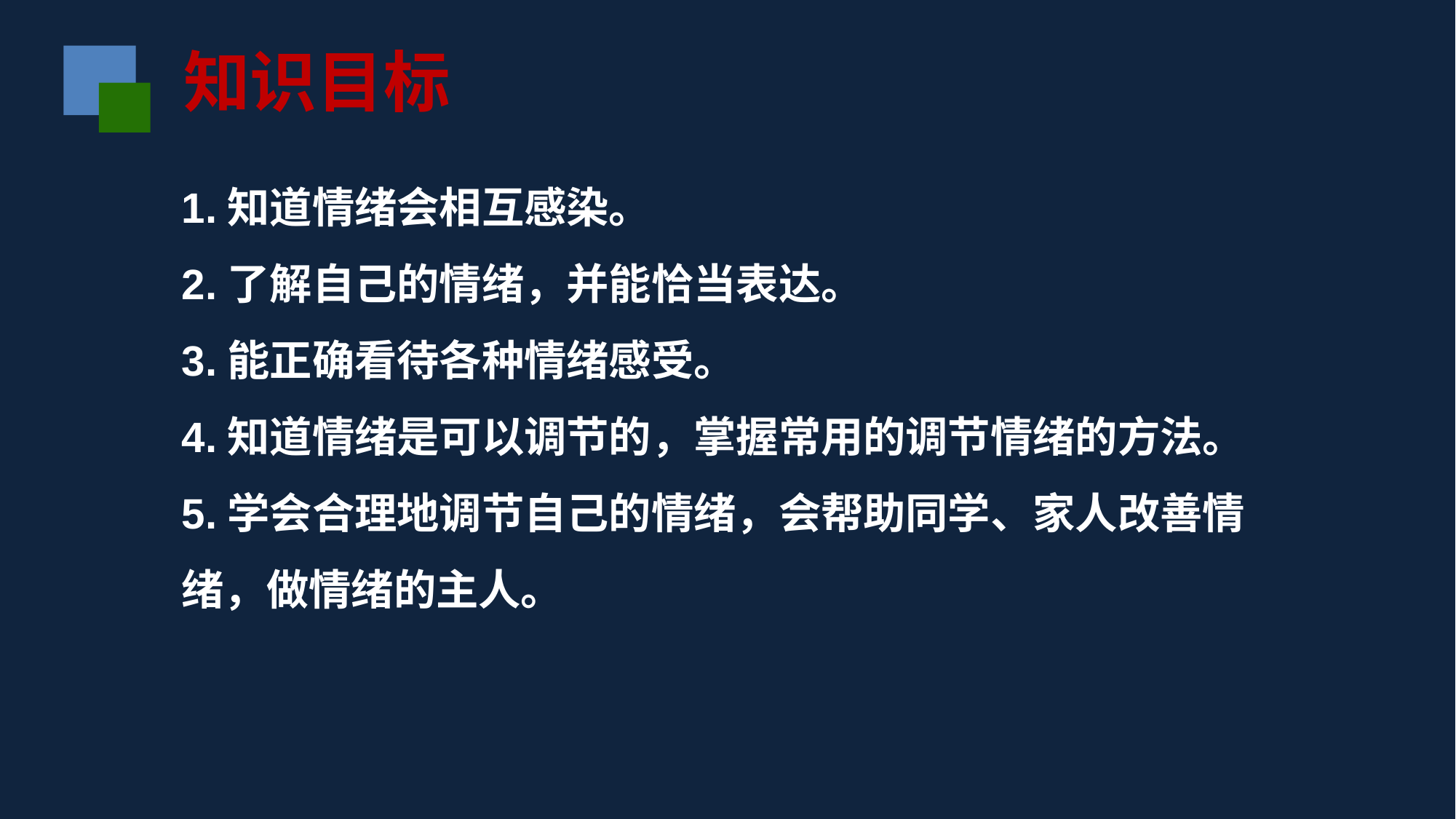

知识目标

1.知道情绪会相互感染。
2.了解自己的情绪，并能恰当表达。
3.能正确看待各种情绪感受。
4.知道情绪是可以调节的，掌握常用的调节情绪的方法。
5.学会合理地调节自己的情绪，会帮助同学、家人改善情绪，做情绪的主人。